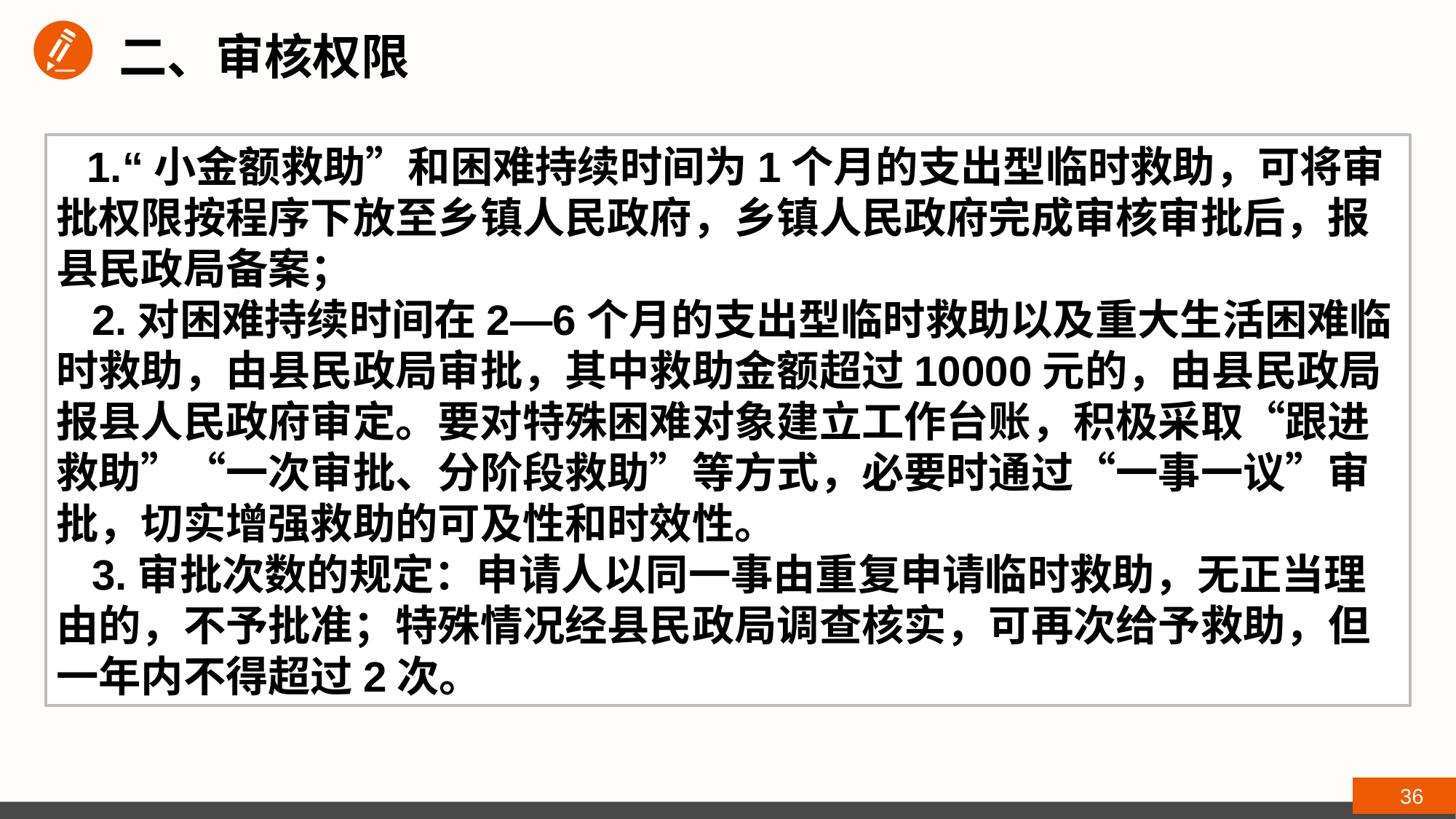

二、审核权限
   1.“小金额救助”和困难持续时间为1个月的支出型临时救助，可将审批权限按程序下放至乡镇人民政府，乡镇人民政府完成审核审批后，报县民政局备案；
   2.对困难持续时间在2—6个月的支出型临时救助以及重大生活困难临时救助，由县民政局审批，其中救助金额超过10000元的，由县民政局报县人民政府审定。要对特殊困难对象建立工作台账，积极采取“跟进救助”“一次审批、分阶段救助”等方式，必要时通过“一事一议”审批，切实增强救助的可及性和时效性。
   3.审批次数的规定：申请人以同一事由重复申请临时救助，无正当理由的，不予批准；特殊情况经县民政局调查核实，可再次给予救助，但一年内不得超过2次。